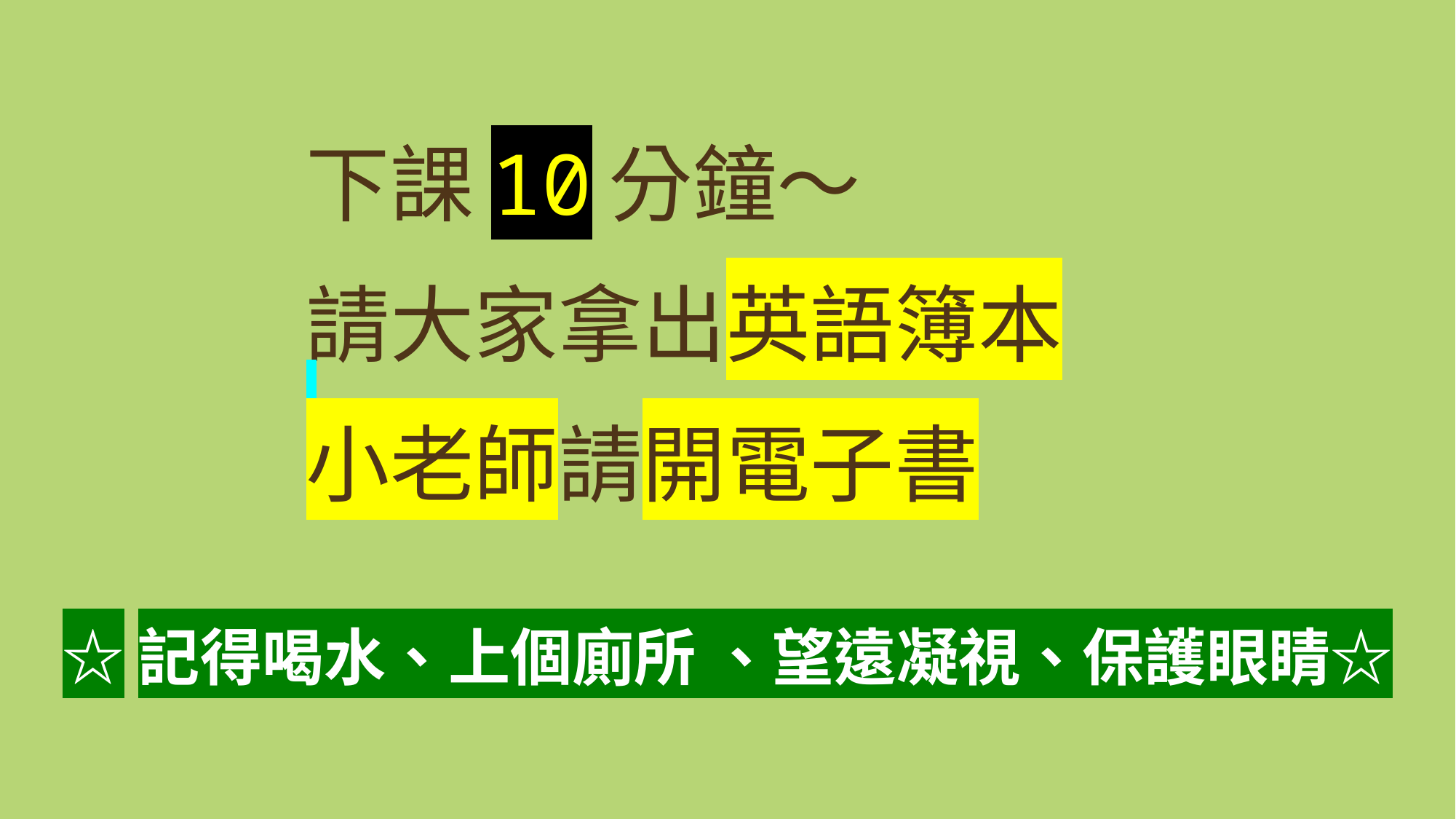

# 下課10分鐘～ 請大家拿出英語簿本 小老師請開電子書
☆記得喝水、上個廁所 、望遠凝視、保護眼睛☆